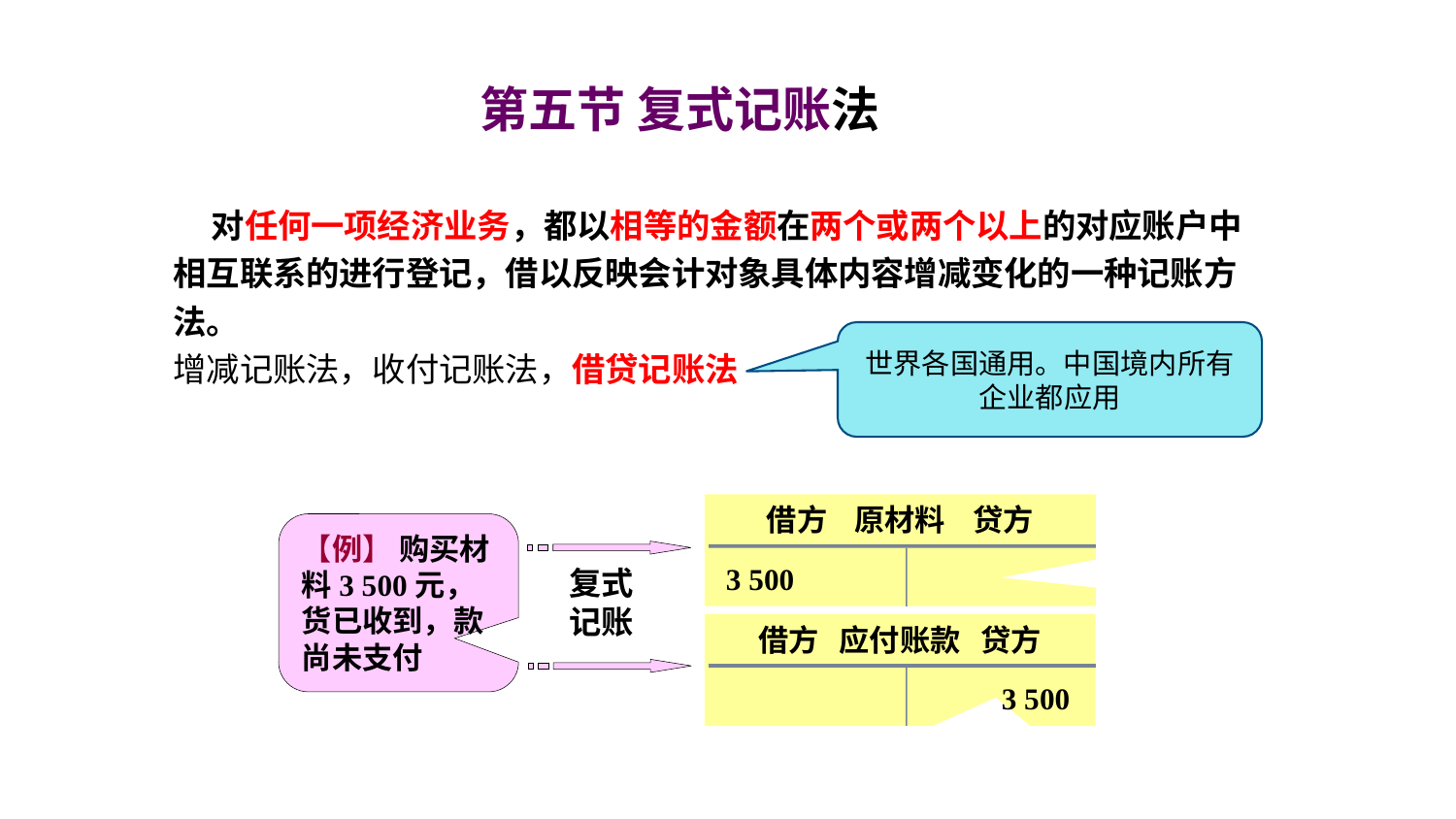

第五节 复式记账法
    对任何一项经济业务，都以相等的金额在两个或两个以上的对应账户中相互联系的进行登记，借以反映会计对象具体内容增减变化的一种记账方法。
增减记账法，收付记账法，借贷记账法
世界各国通用。中国境内所有企业都应用

借方    原材料    贷方
【例】 购买材料3 500元，货已收到，款尚未支付

复式记账
3 500
借方   应付账款   贷方

3 500